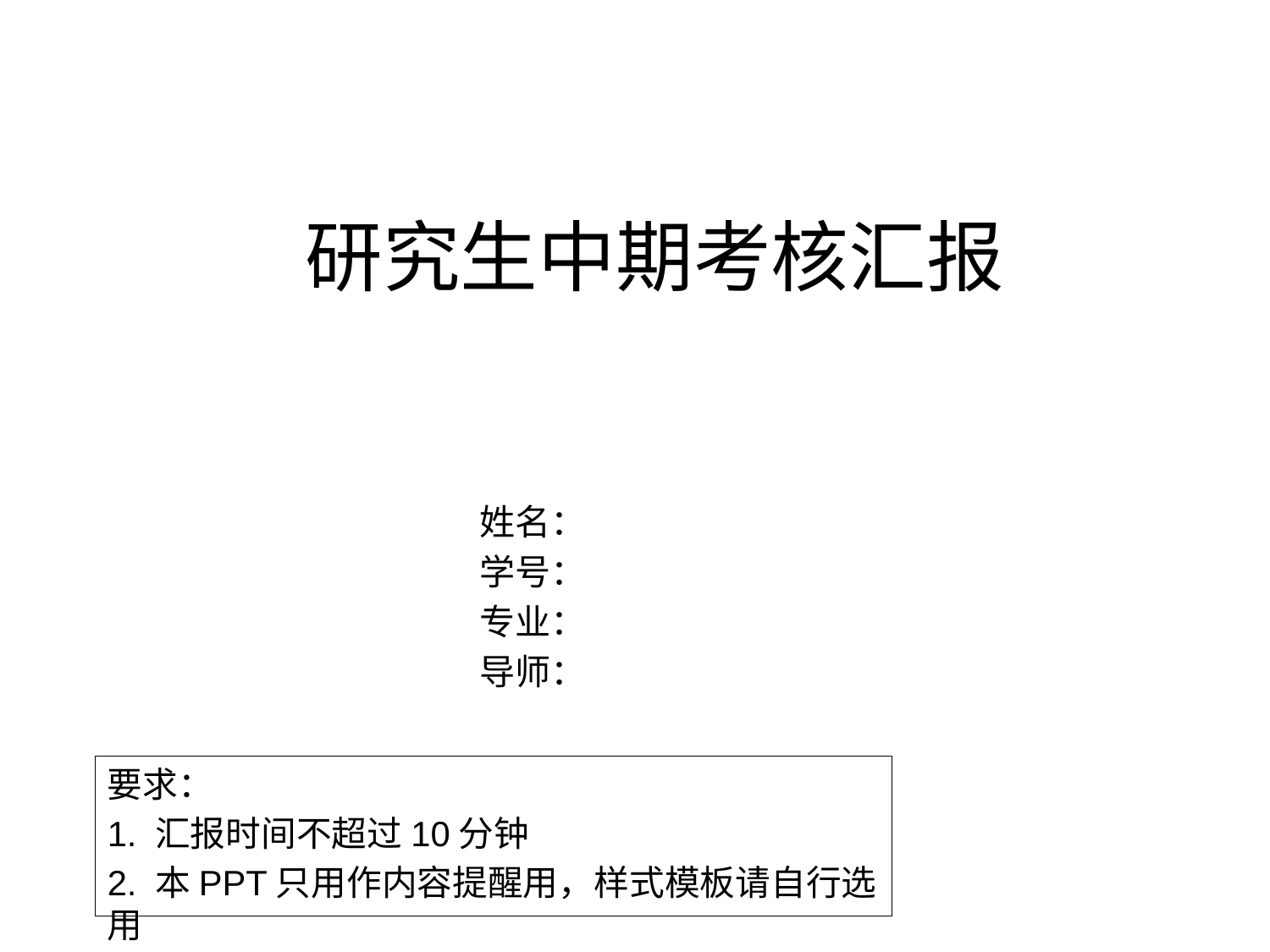

# 研究生中期考核汇报
姓名：
学号：
专业：
导师：
要求：
1. 汇报时间不超过10分钟
2. 本PPT只用作内容提醒用，样式模板请自行选用